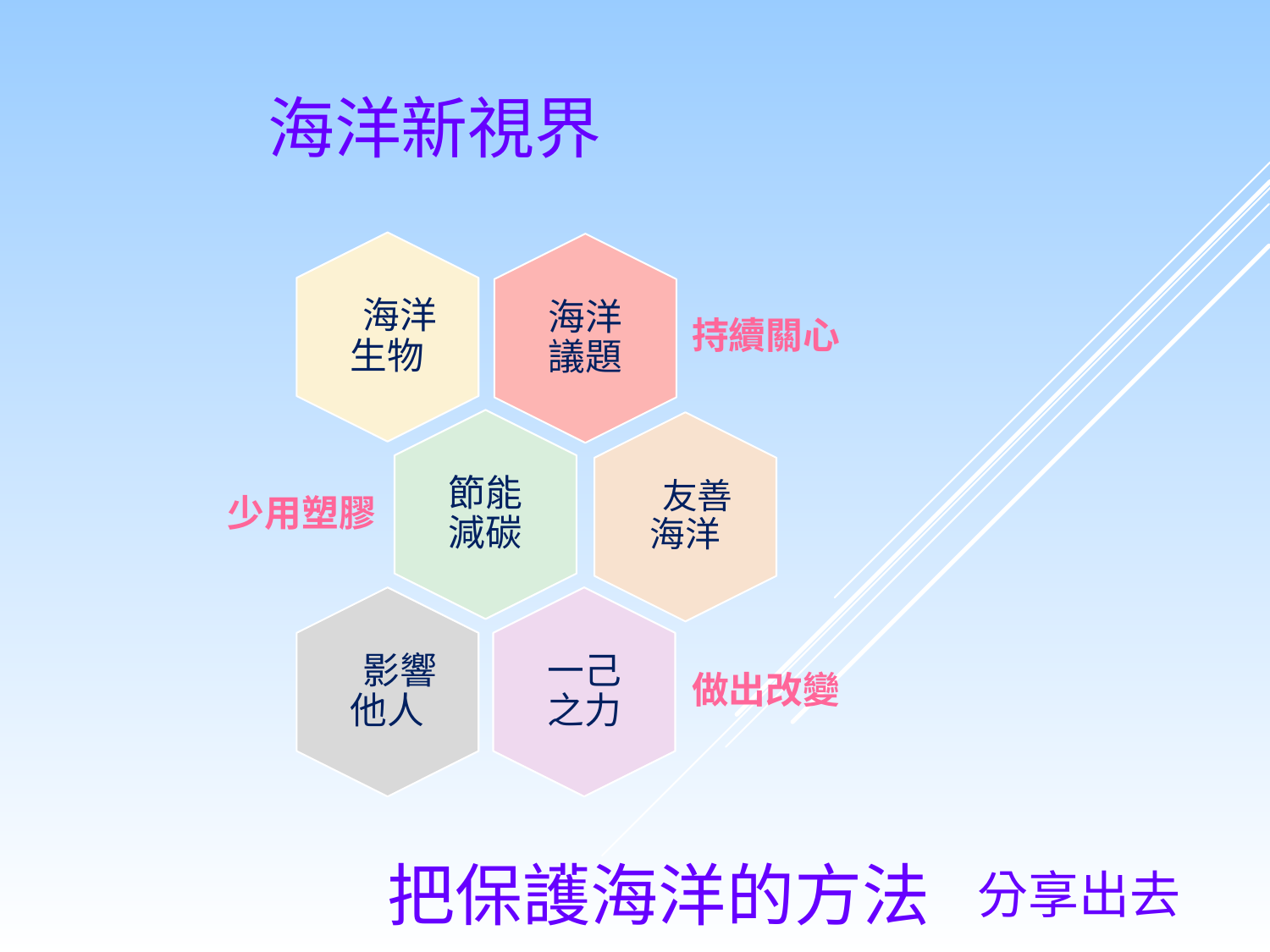

海洋新視界
海洋議題
持續關心
  海洋生物
節能減碳
少用塑膠
  友善海洋
一己之力
做出改變
  影響他人
把保護海洋的方法
分享出去